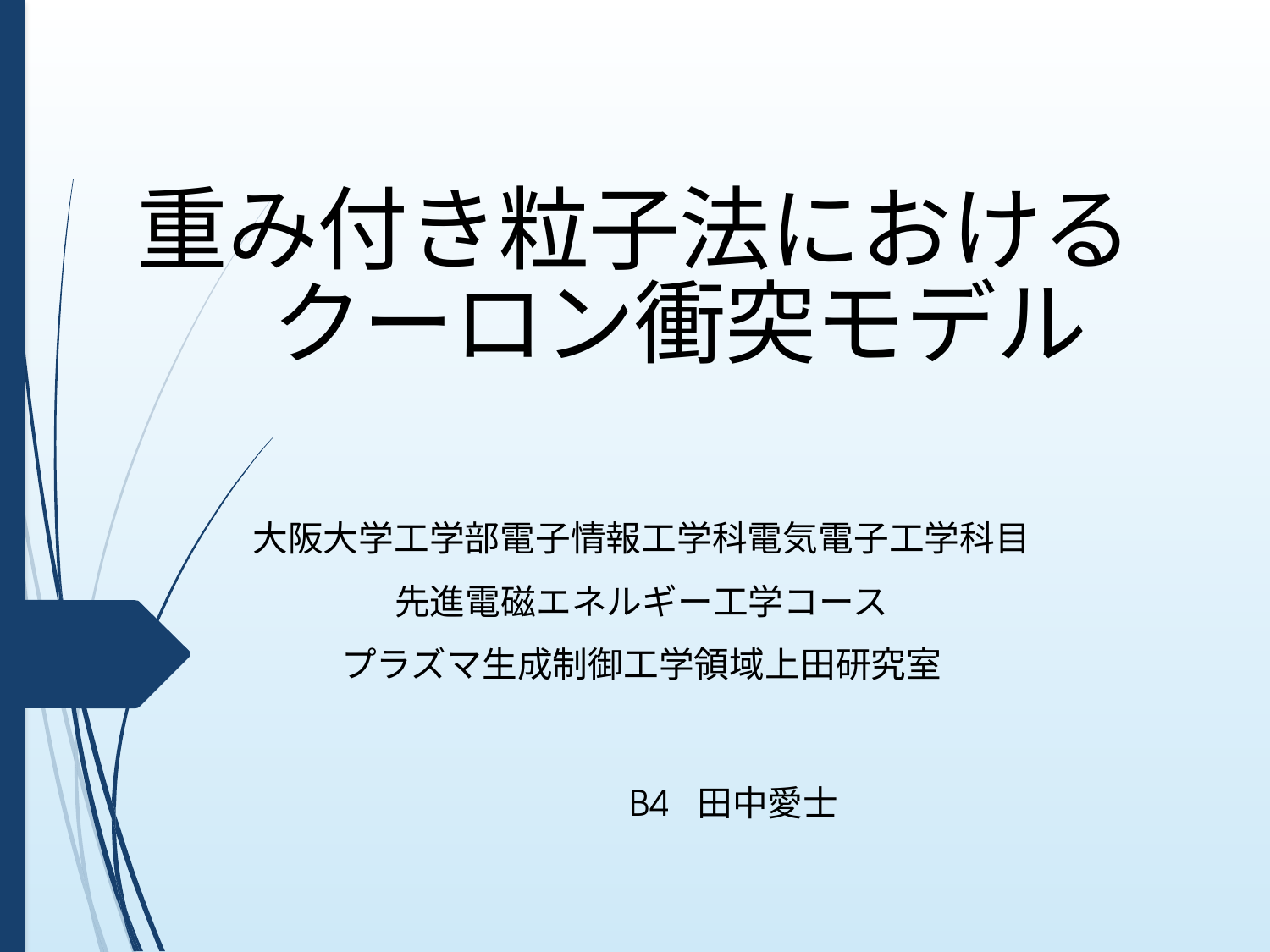

重み付き粒子法における
　クーロン衝突モデル
大阪大学工学部電子情報工学科電気電子工学科目
先進電磁エネルギー工学コース
プラズマ生成制御工学領域上田研究室
　　　　　　　　　　　　　　　　　　　　　　　　　　　　　　　　　　　　　　　　　　　　　　　　　　　B4  田中愛士